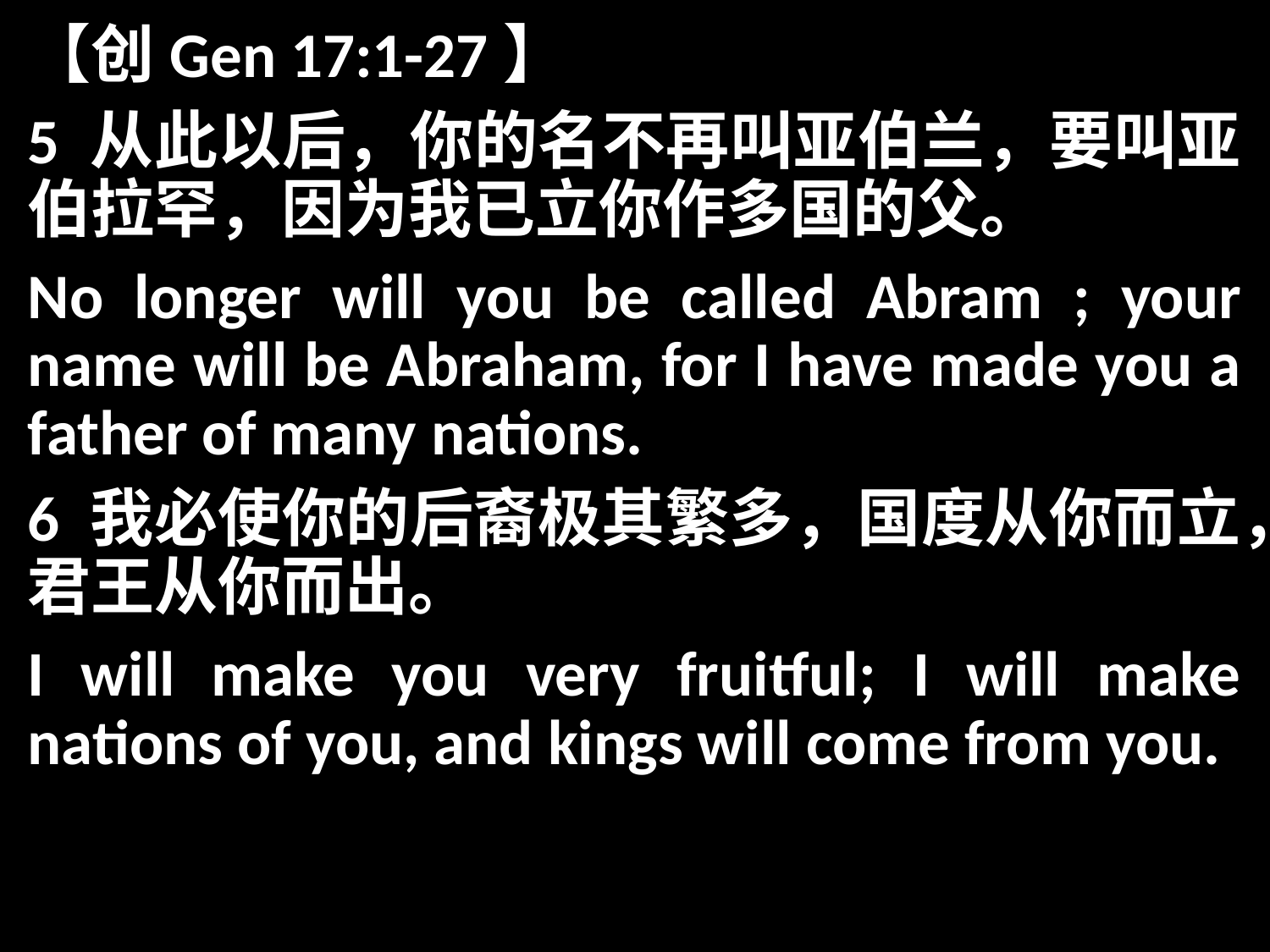

【创Gen 17:1-27】
5 从此以后，你的名不再叫亚伯兰，要叫亚伯拉罕，因为我已立你作多国的父。
No longer will you be called Abram ; your name will be Abraham, for I have made you a father of many nations.
6 我必使你的后裔极其繁多，国度从你而立，君王从你而出。
I will make you very fruitful; I will make nations of you, and kings will come from you.